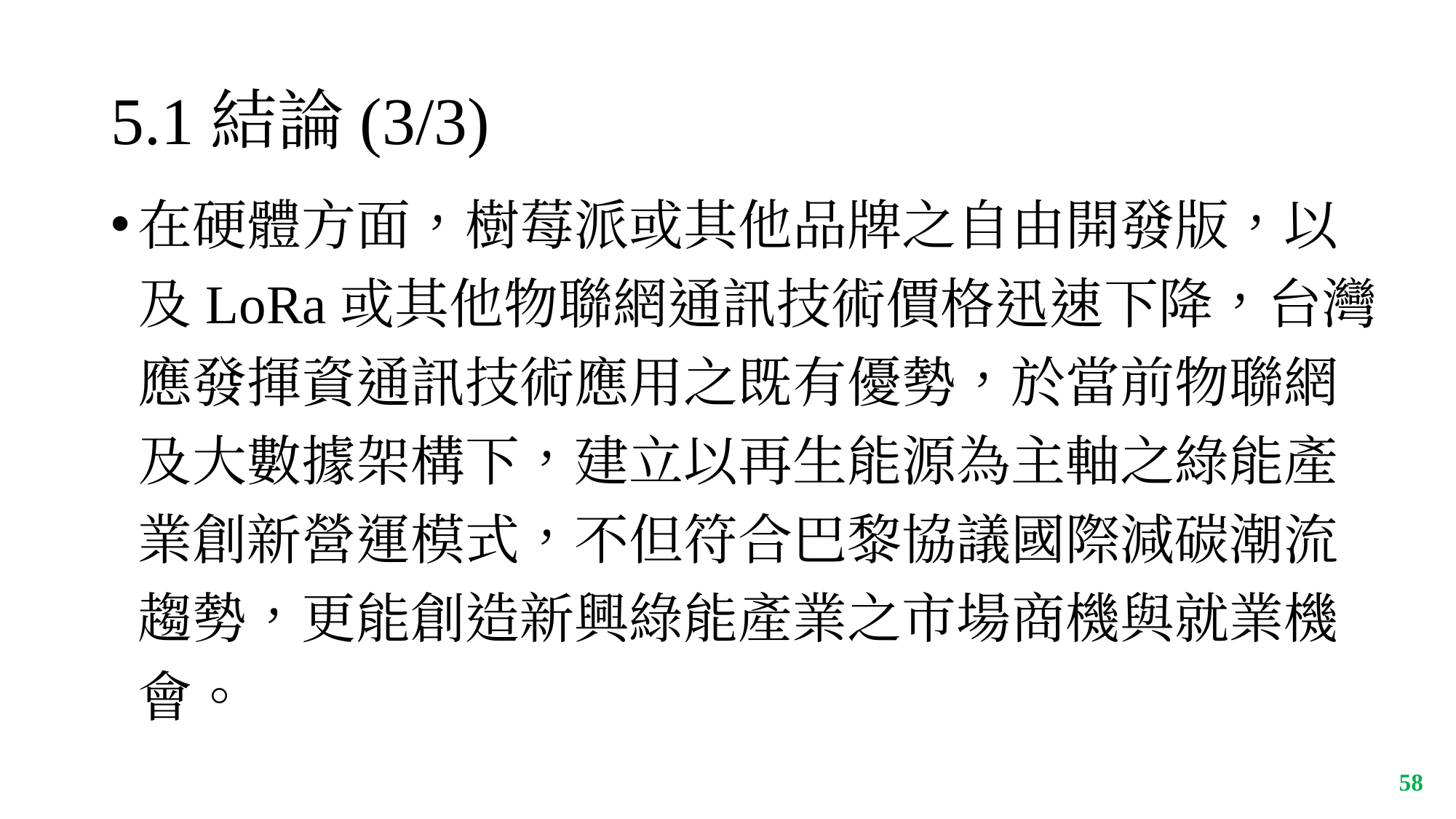

# 5.1結論(3/3)
在硬體方面，樹莓派或其他品牌之自由開發版，以及LoRa或其他物聯網通訊技術價格迅速下降，台灣應發揮資通訊技術應用之既有優勢，於當前物聯網及大數據架構下，建立以再生能源為主軸之綠能產業創新營運模式，不但符合巴黎協議國際減碳潮流趨勢，更能創造新興綠能產業之市場商機與就業機會。

58